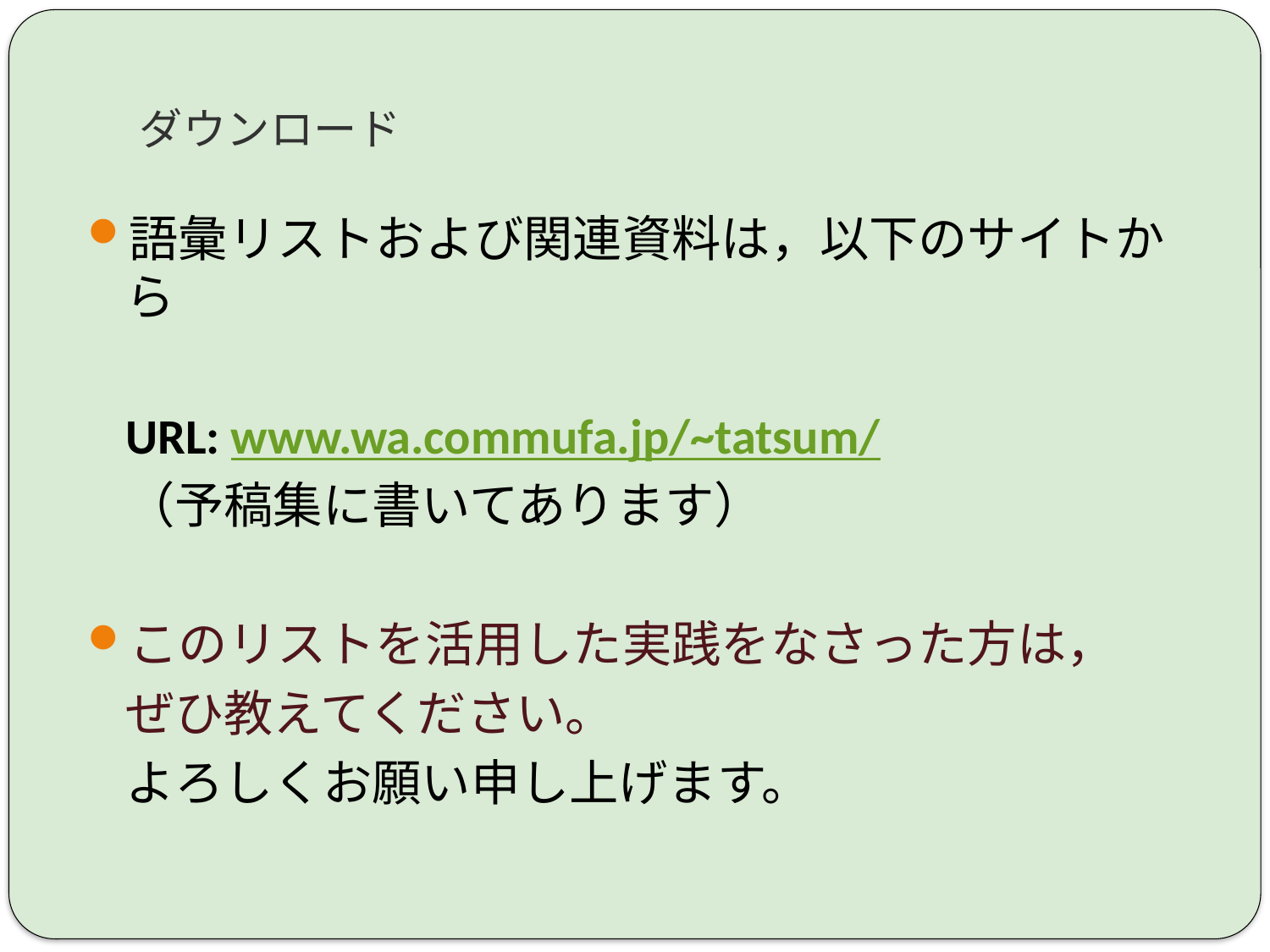

# ダウンロード
語彙リストおよび関連資料は，以下のサイトから

	URL: www.wa.commufa.jp/~tatsum/
	（予稿集に書いてあります）

このリストを活用した実践をなさった方は，
	ぜひ教えてください。
	よろしくお願い申し上げます。